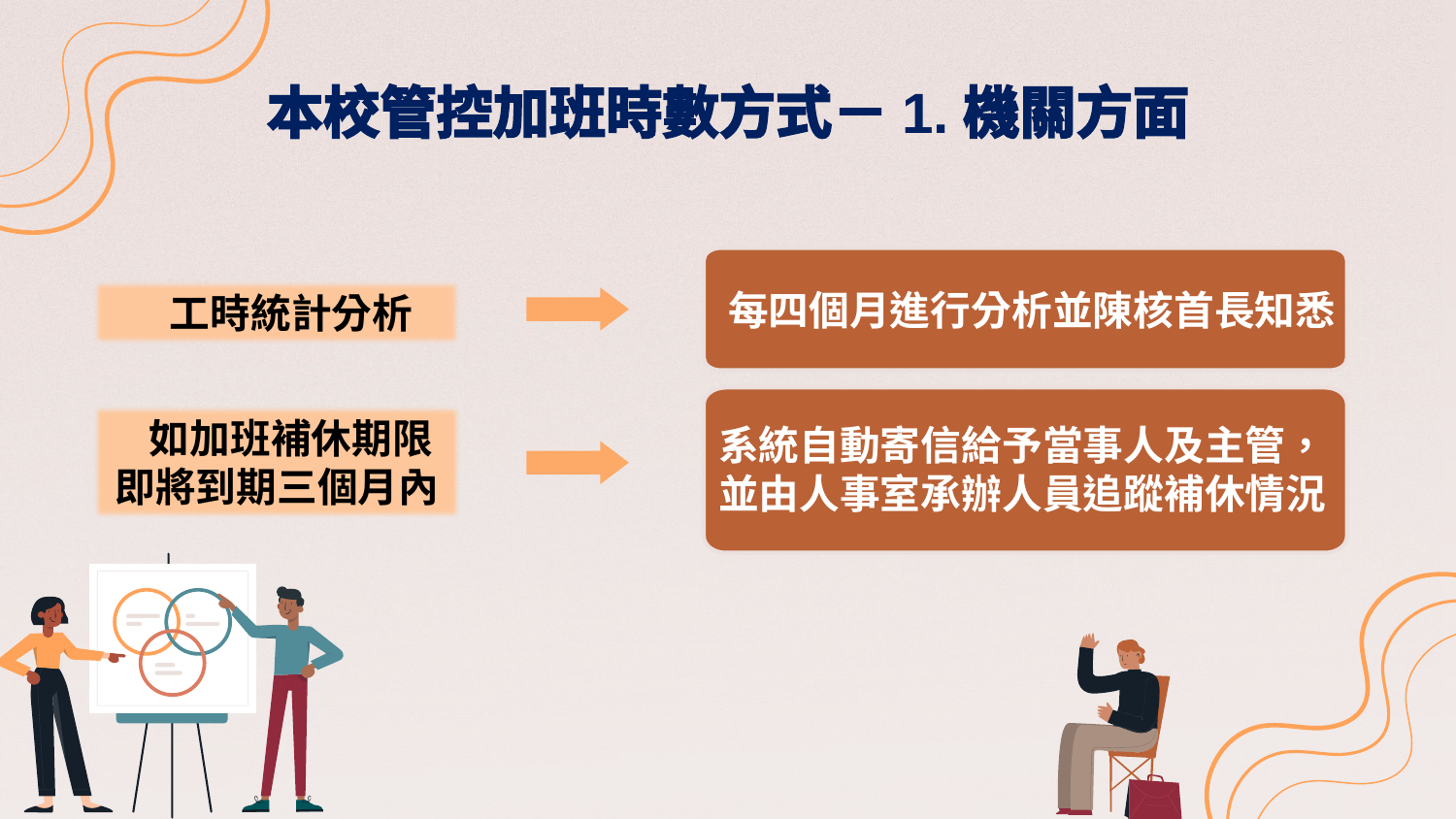

本校管控加班時數方式－1.機關方面

每四個月進行分析並陳核首長知悉
工時統計分析
如加班補休期限即將到期三個月內

系統自動寄信給予當事人及主管，並由人事室承辦人員追蹤補休情況